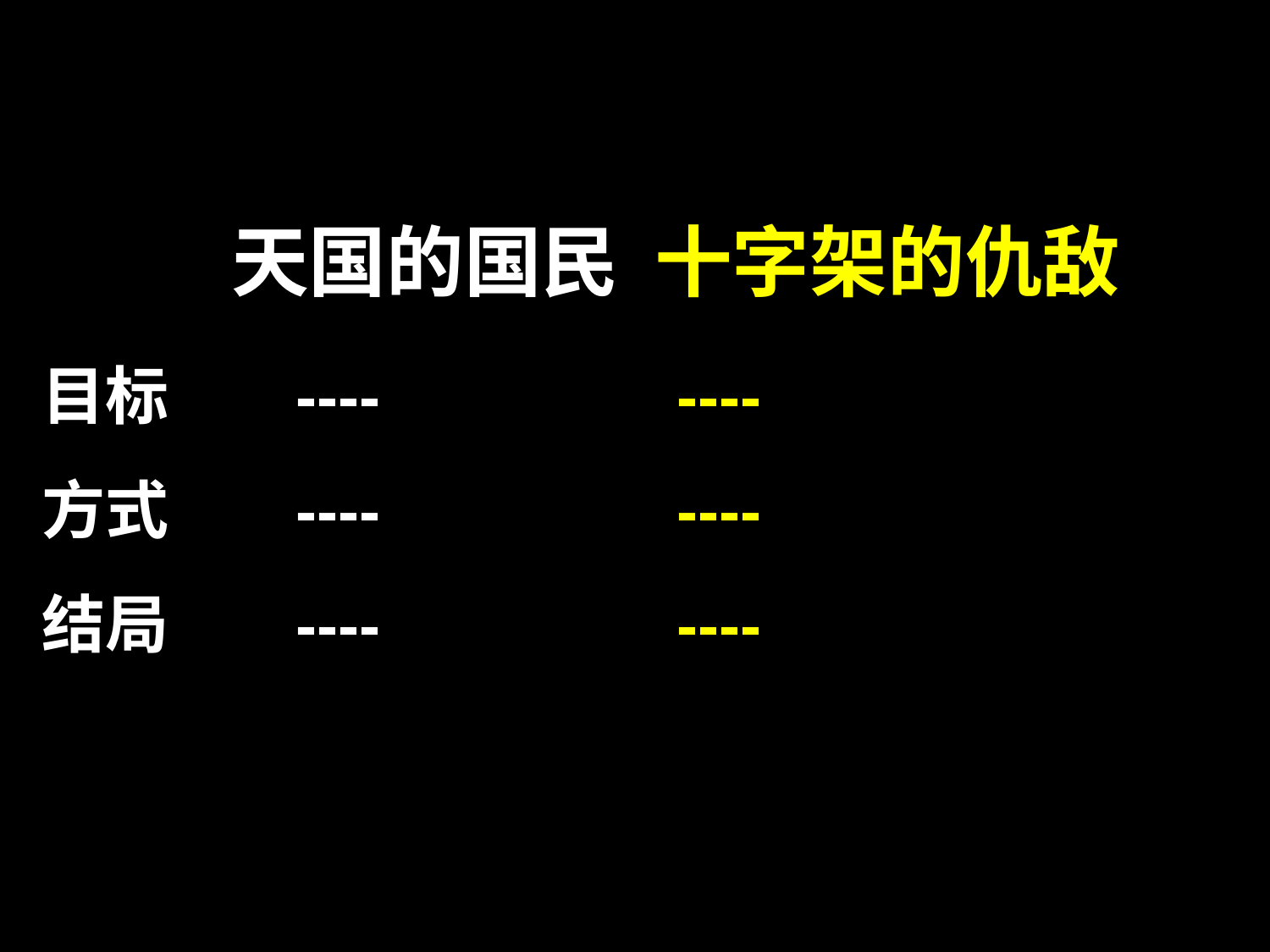

# 天国的国民  十字架的仇敌
目标	----			----
方式	----			----
结局	----			----